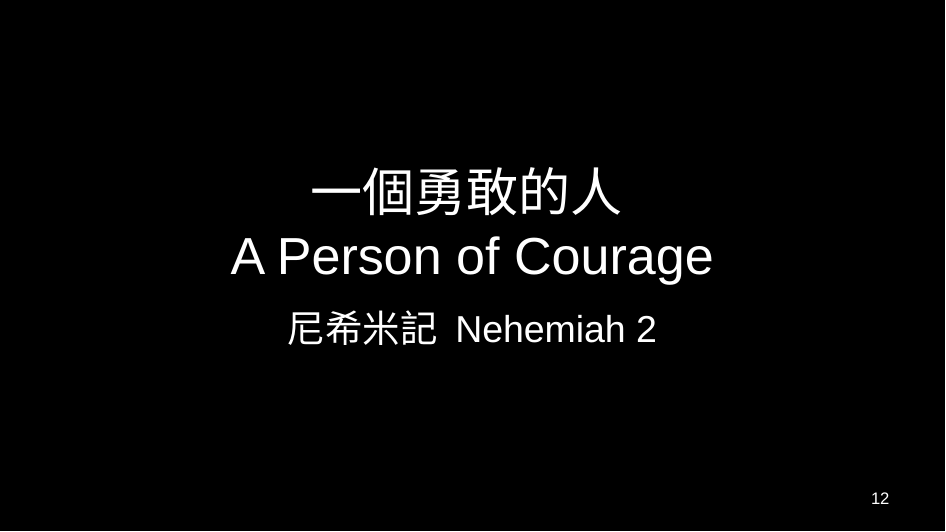

# 一個勇敢的人 A Person of Courage
尼希米記 Nehemiah 2
12